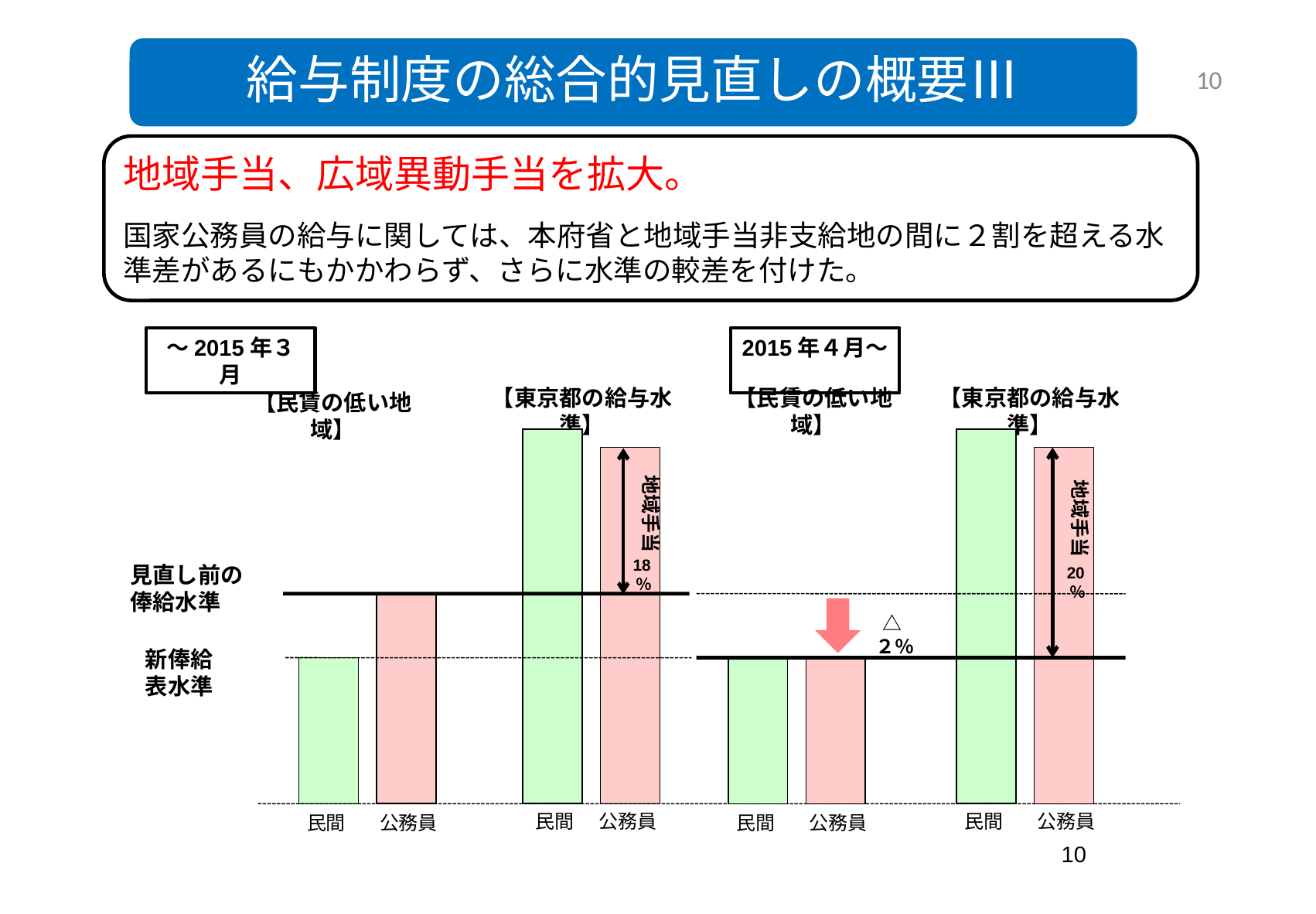

給与制度の総合的見直しの概要Ⅲ
10
地域手当、広域異動手当を拡大。

国家公務員の給与に関しては、本府省と地域手当非支給地の間に２割を超える水準差があるにもかかわらず、さらに水準の較差を付けた。

2015年４月～
～2015年３月
【民賃の低い地域】
【東京都の給与水準】
【東京都の給与水準】
【民賃の低い地域】

地域手当
地域手当
18％
見直し前の俸給水準
20％

△２％

新俸給
表水準

民間
公務員
民間
公務員
民間
公務員
民間
公務員
10